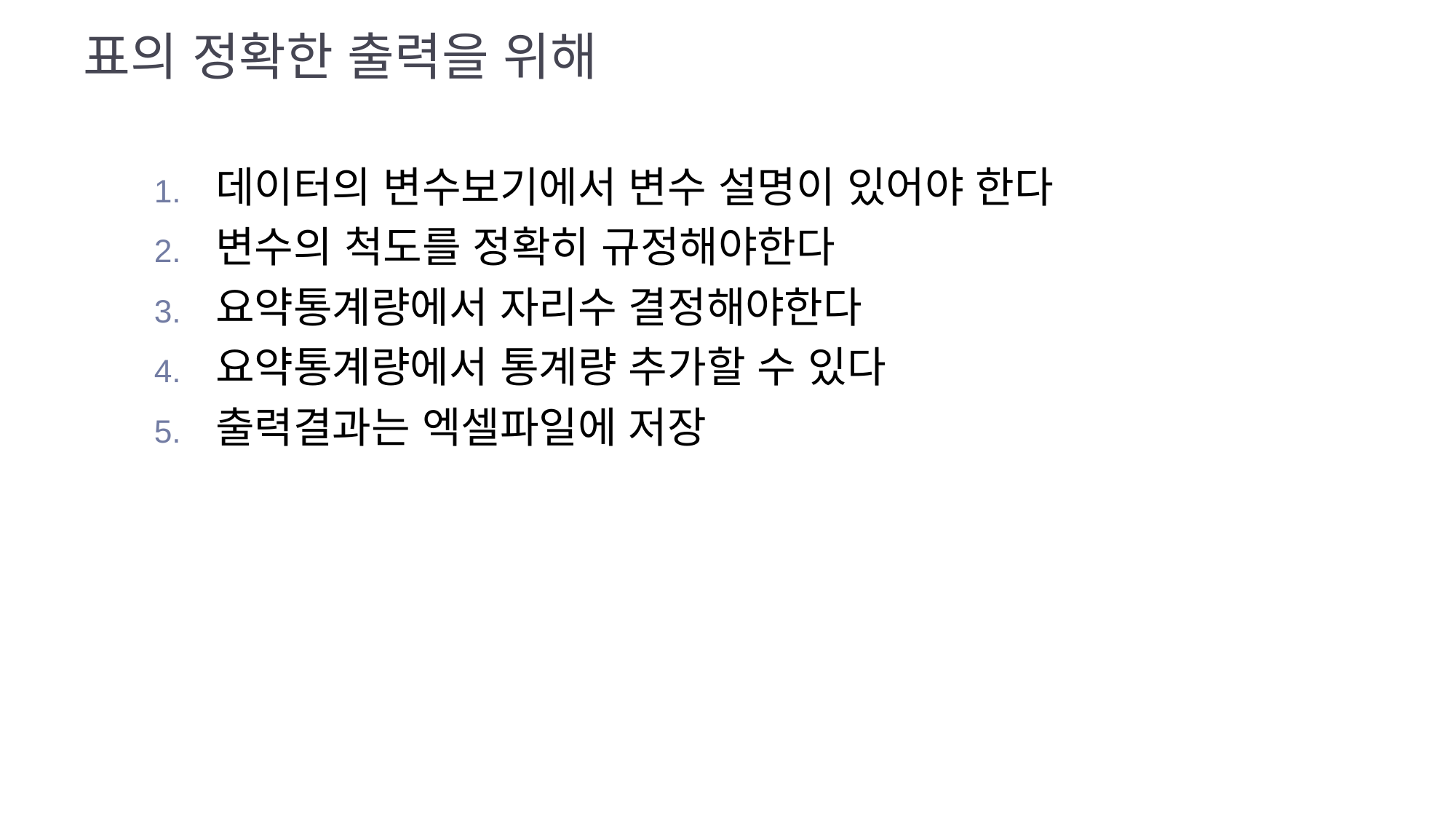

# 표의 정확한 출력을 위해
데이터의 변수보기에서 변수 설명이 있어야 한다
변수의 척도를 정확히 규정해야한다
요약통계량에서 자리수 결정해야한다
요약통계량에서 통계량 추가할 수 있다
출력결과는 엑셀파일에 저장